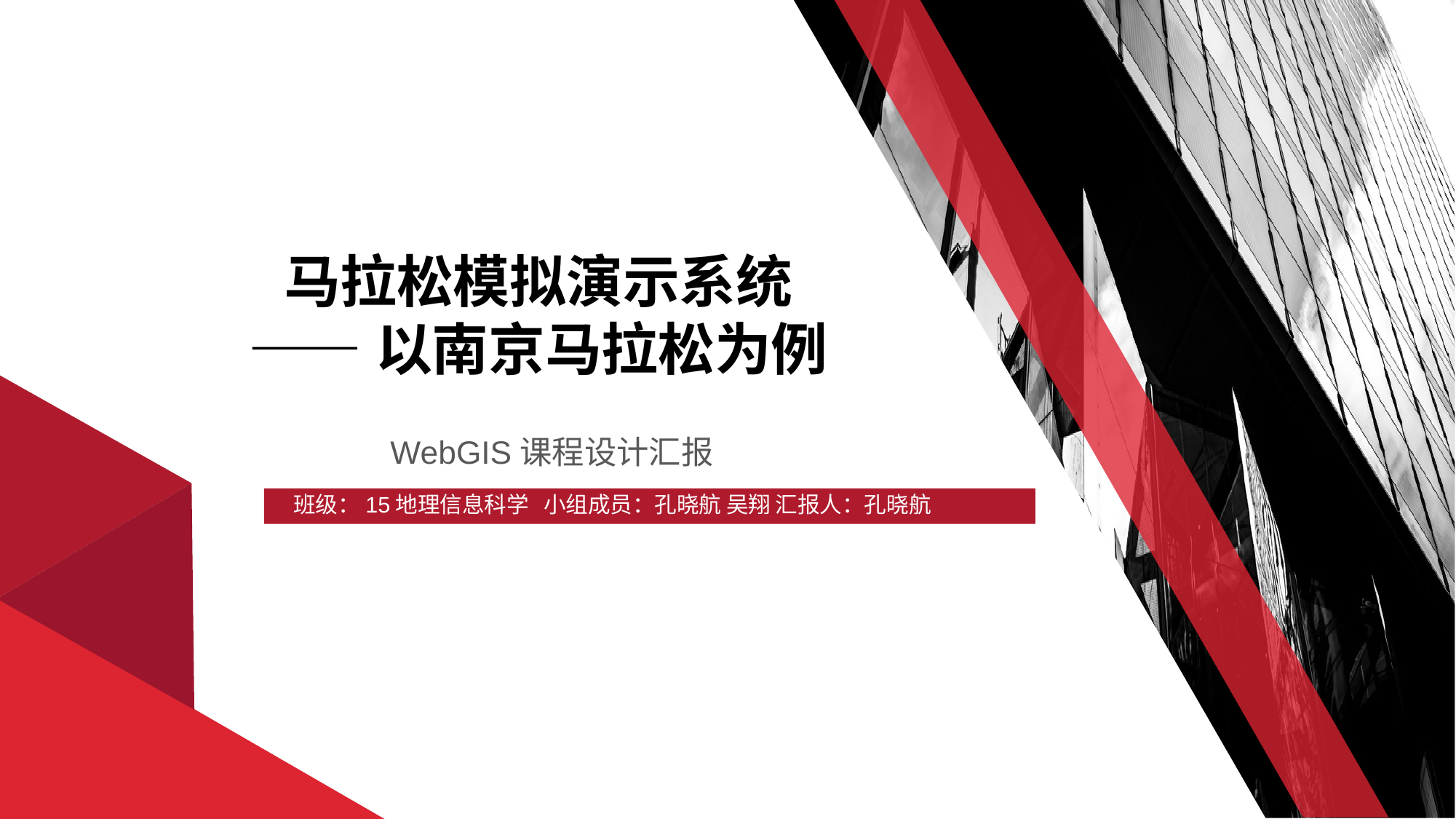

马拉松模拟演示系统
——以南京马拉松为例

WebGIS课程设计汇报
班级：15地理信息科学   小组成员：孔晓航 吴翔 汇报人：孔晓航